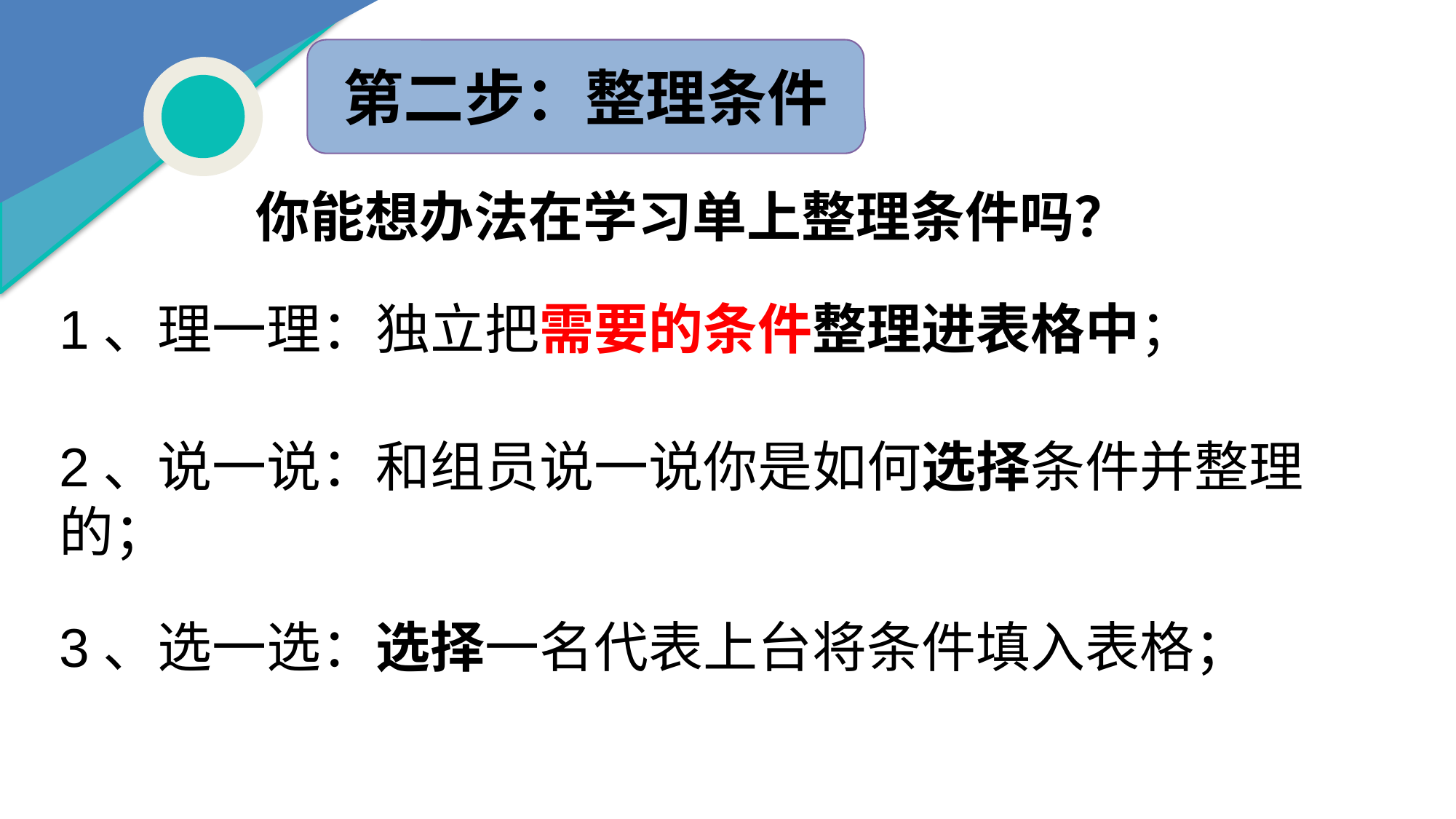

第二步：整理条件
你能想办法在学习单上整理条件吗？
1、理一理：独立把需要的条件整理进表格中；
2、说一说：和组员说一说你是如何选择条件并整理的；
3、选一选：选择一名代表上台将条件填入表格；